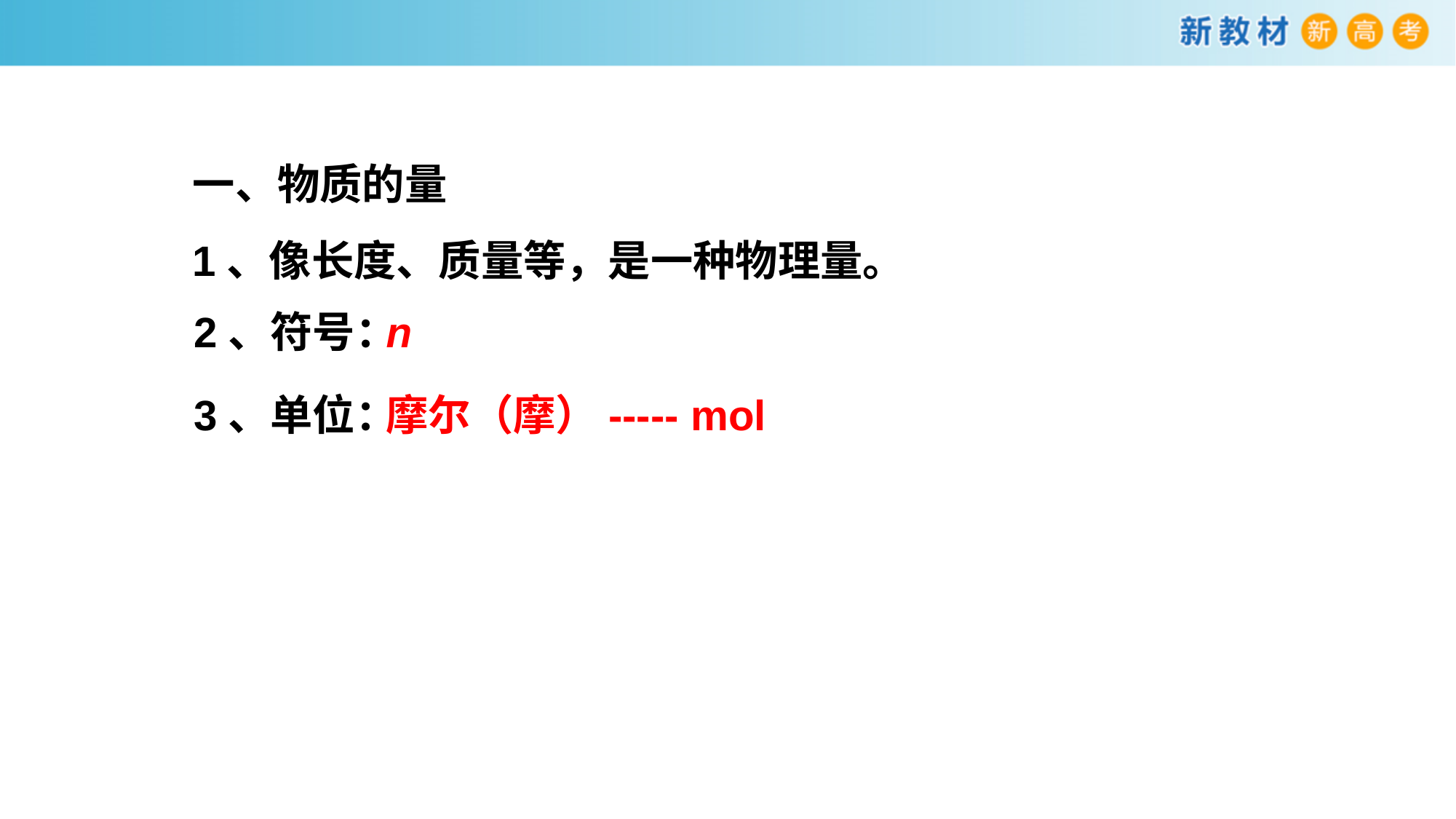

一、物质的量
1、像长度、质量等，是一种物理量。
科
2、符号：
n
3、单位：
摩尔（摩）----- mol